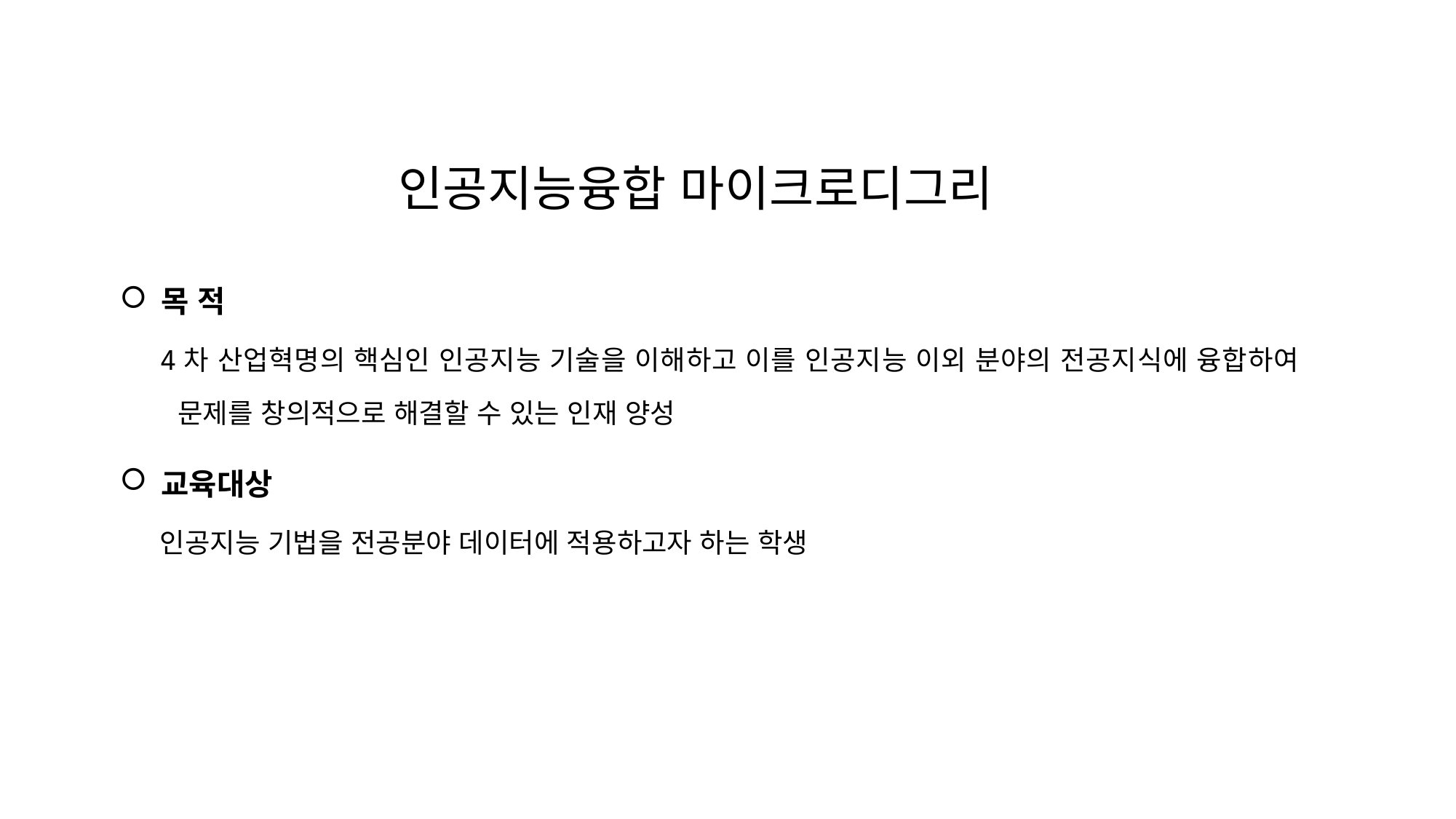

# 인공지능융합 마이크로디그리
목 적
4차 산업혁명의 핵심인 인공지능 기술을 이해하고 이를 인공지능 이외 분야의 전공지식에 융합하여 문제를 창의적으로 해결할 수 있는 인재 양성

교육대상
인공지능 기법을 전공분야 데이터에 적용하고자 하는 학생